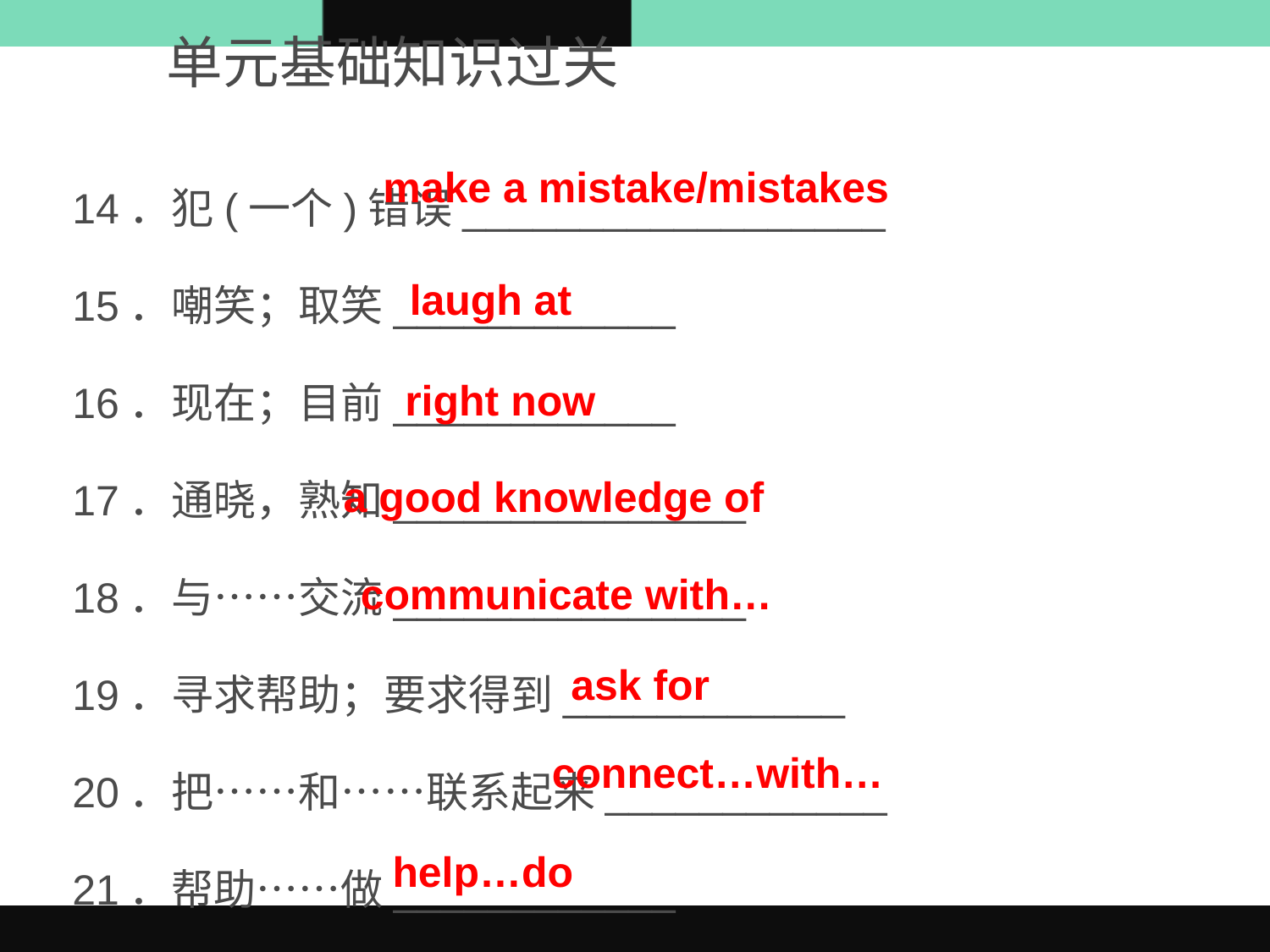

单元基础知识过关
14．犯(一个)错误__________________
15．嘲笑；取笑____________
16．现在；目前____________
17．通晓，熟知_______________
18．与……交流_______________
19．寻求帮助；要求得到____________
20．把……和……联系起来____________
21．帮助……做____________
make a mistake/mistakes
laugh at
right now
a good knowledge of
communicate with…
ask for
connect…with…
help…do